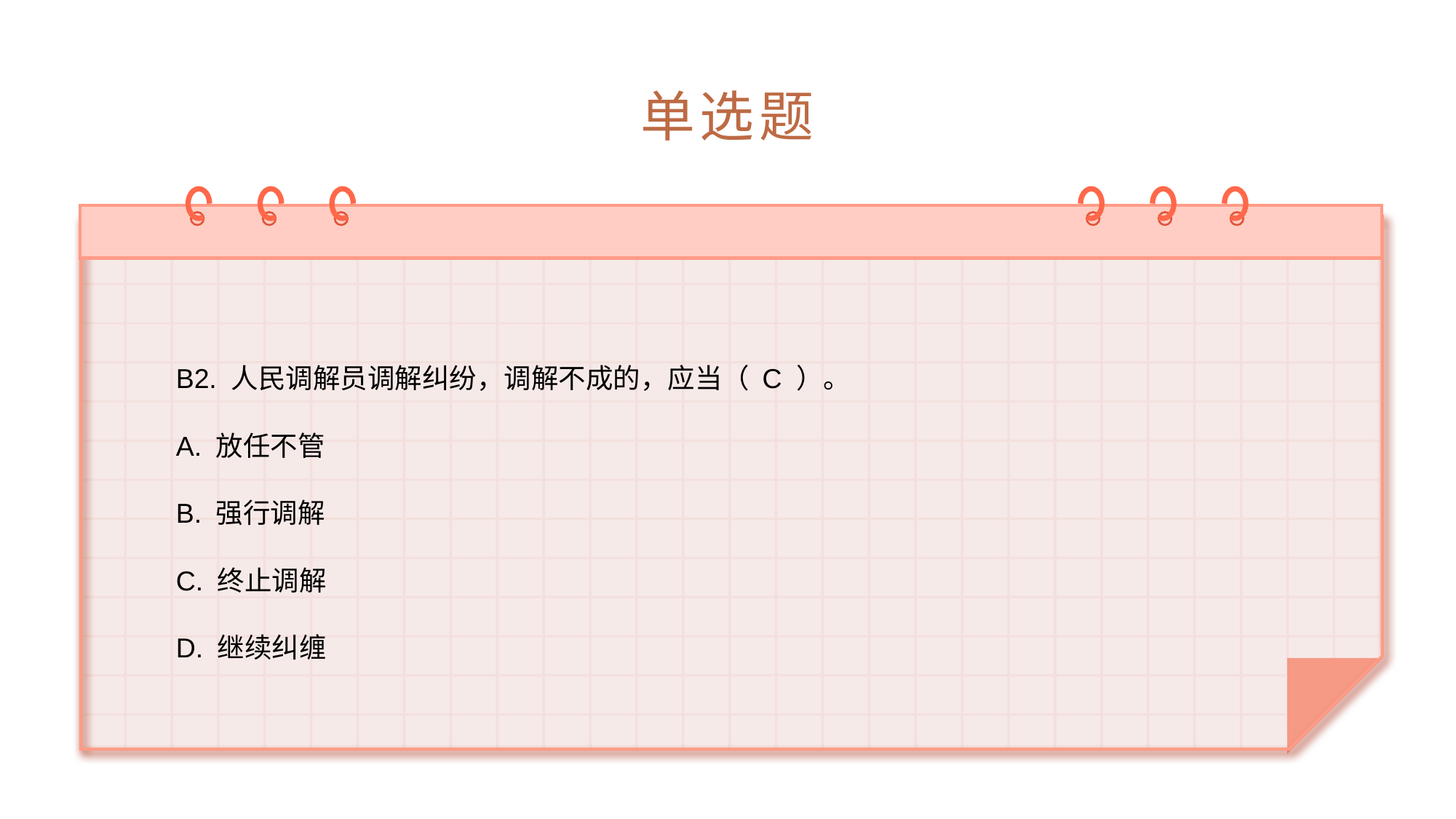

# 单选题

B2. 人民调解员调解纠纷，调解不成的，应当（ C ）。
A. 放任不管
B. 强行调解
C. 终止调解
D. 继续纠缠